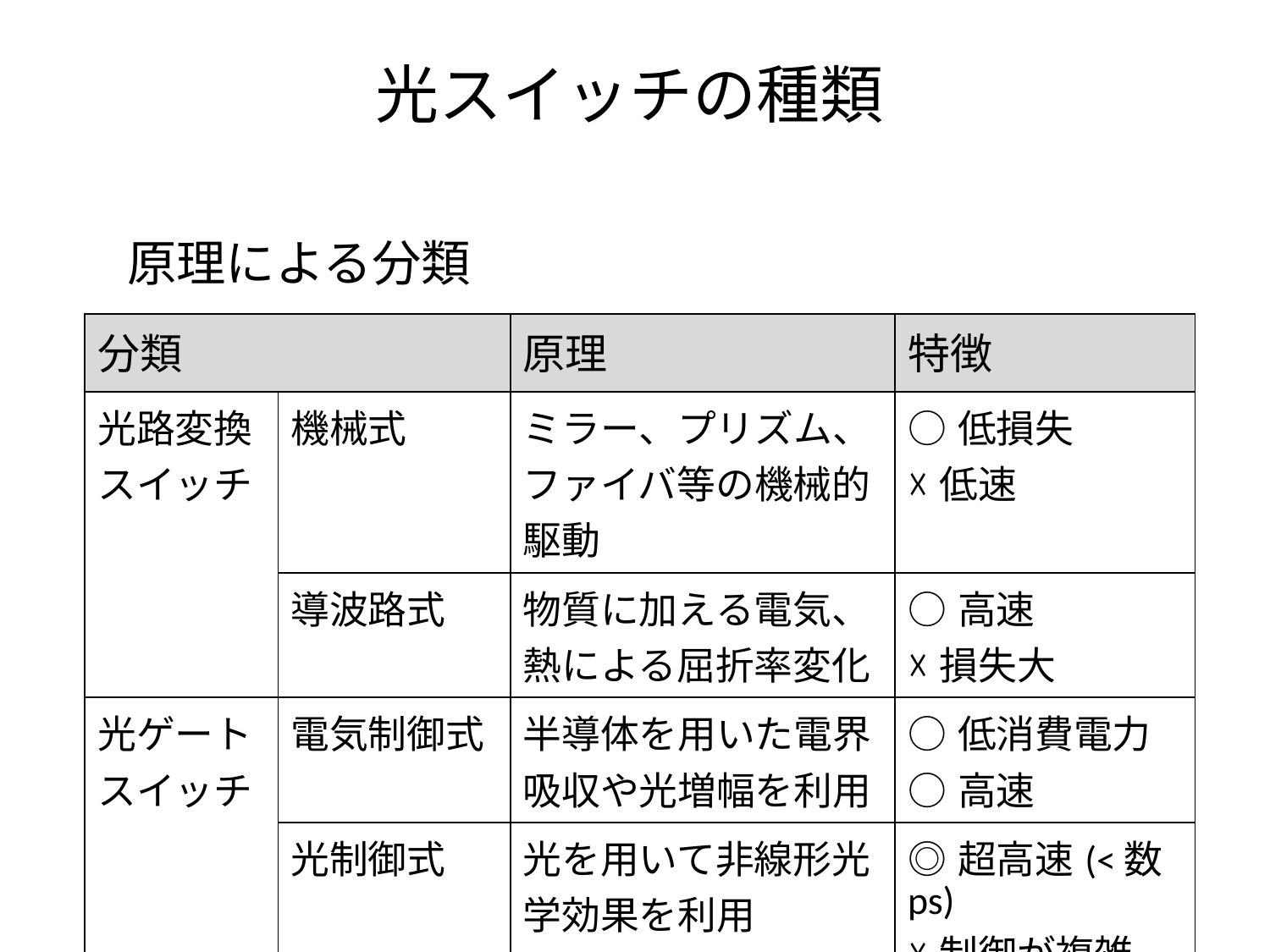

光スイッチの種類
原理による分類
| 分類 |  | 原理 | 特徴 |
| --- | --- | --- | --- |
| 光路変換スイッチ | 機械式 | ミラー、プリズム、ファイバ等の機械的駆動 | ○低損失 ☓低速 |
|  | 導波路式 | 物質に加える電気、熱による屈折率変化 | ○高速 ☓損失大 |
| 光ゲートスイッチ | 電気制御式 | 半導体を用いた電界吸収や光増幅を利用 | ○低消費電力 ○高速 |
|  | 光制御式 | 光を用いて非線形光学効果を利用 | ◎超高速(<数ps) ☓制御が複雑 |